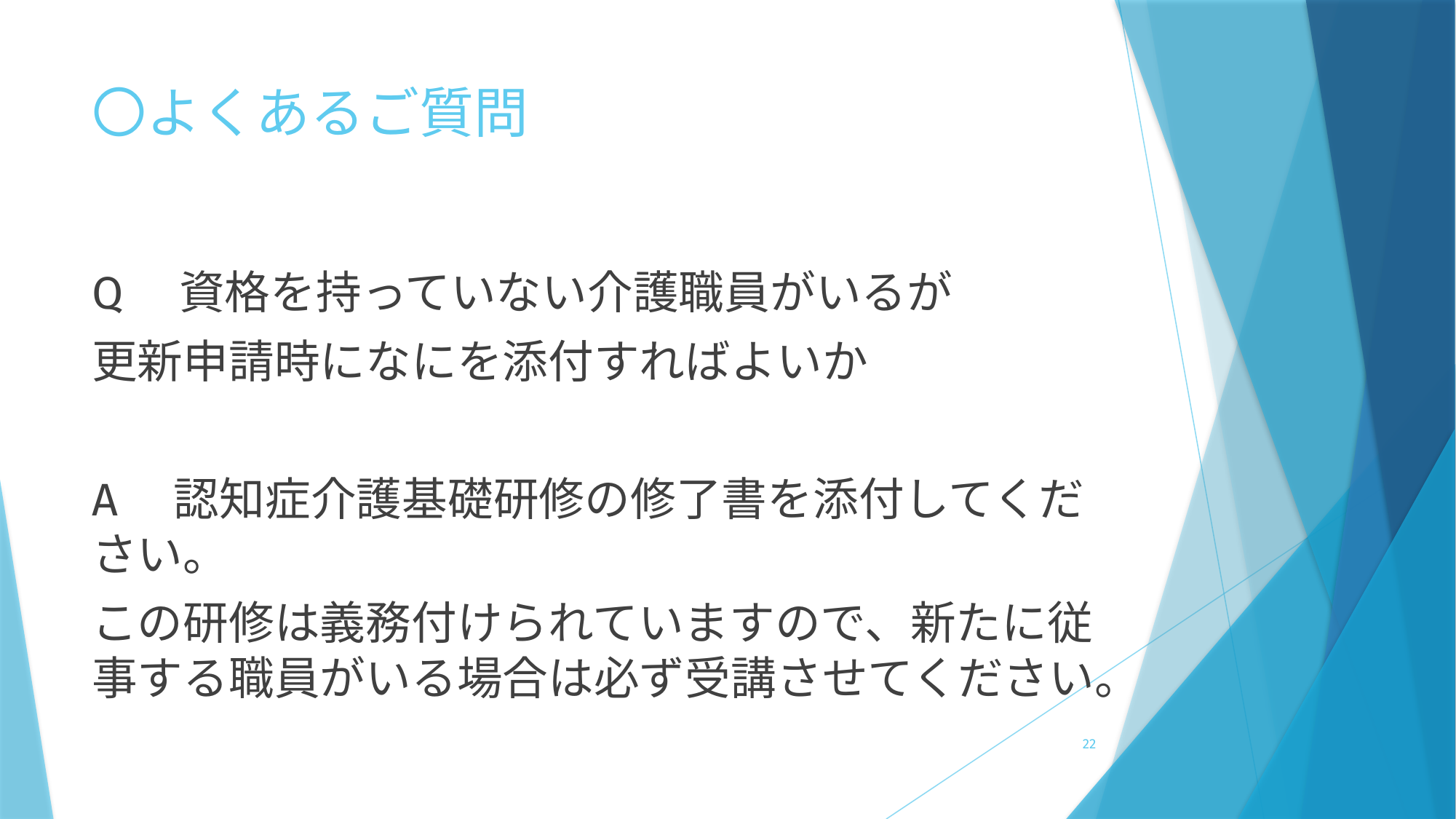

# 〇よくあるご質問
Q　資格を持っていない介護職員がいるが
更新申請時になにを添付すればよいか

A　認知症介護基礎研修の修了書を添付してください。
この研修は義務付けられていますので、新たに従事する職員がいる場合は必ず受講させてください。
22